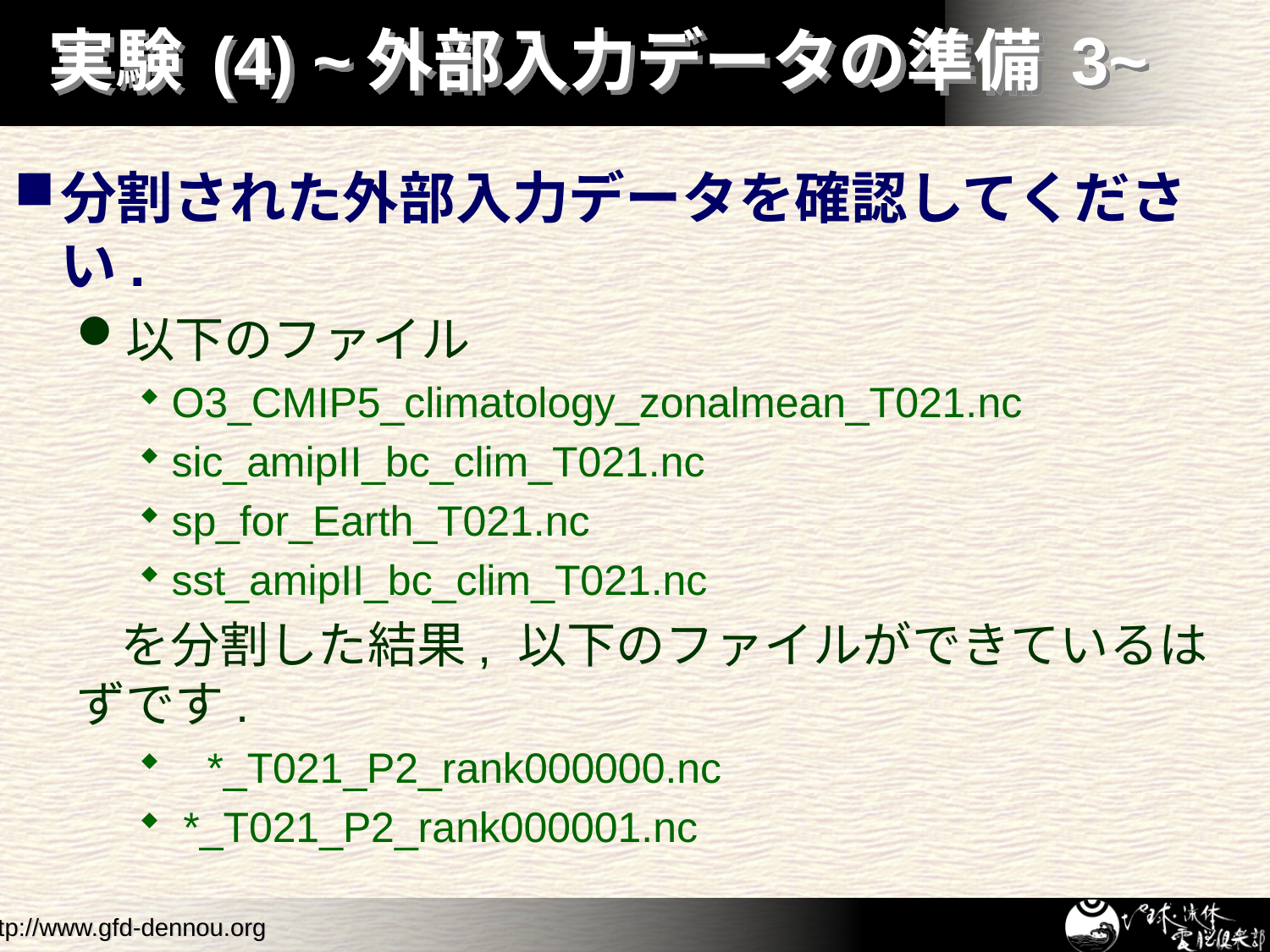

# 実験 (4) ~外部入力データの準備 3~
分割された外部入力データを確認してください.
以下のファイル
O3_CMIP5_climatology_zonalmean_T021.nc
sic_amipII_bc_clim_T021.nc
sp_for_Earth_T021.nc
sst_amipII_bc_clim_T021.nc
   を分割した結果, 以下のファイルができているはずです.
   *_T021_P2_rank000000.nc
 *_T021_P2_rank000001.nc